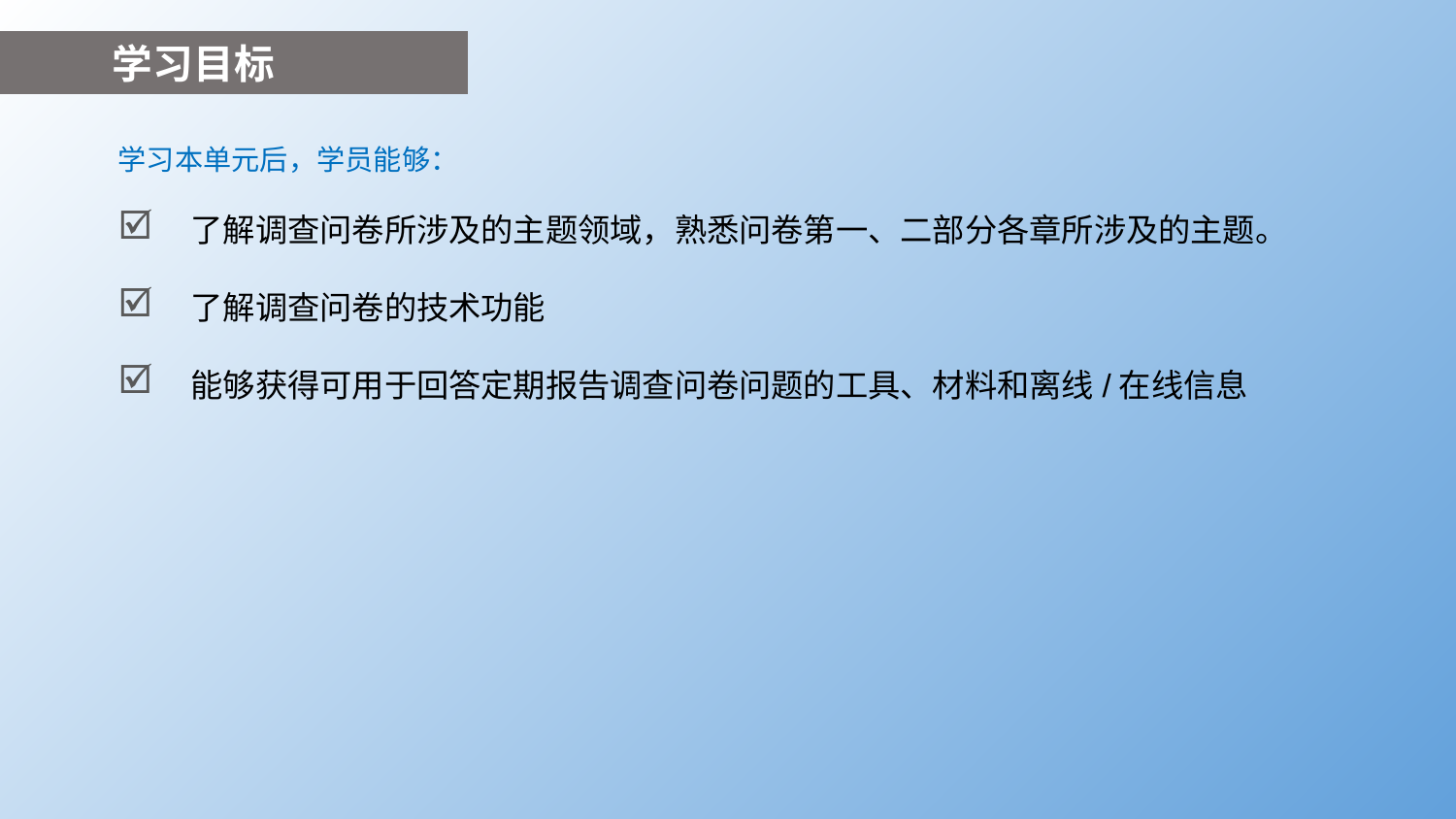

学习目标
学习本单元后，学员能够：

了解调查问卷所涉及的主题领域，熟悉问卷第一、二部分各章所涉及的主题。

了解调查问卷的技术功能

能够获得可用于回答定期报告调查问卷问题的工具、材料和离线/在线信息